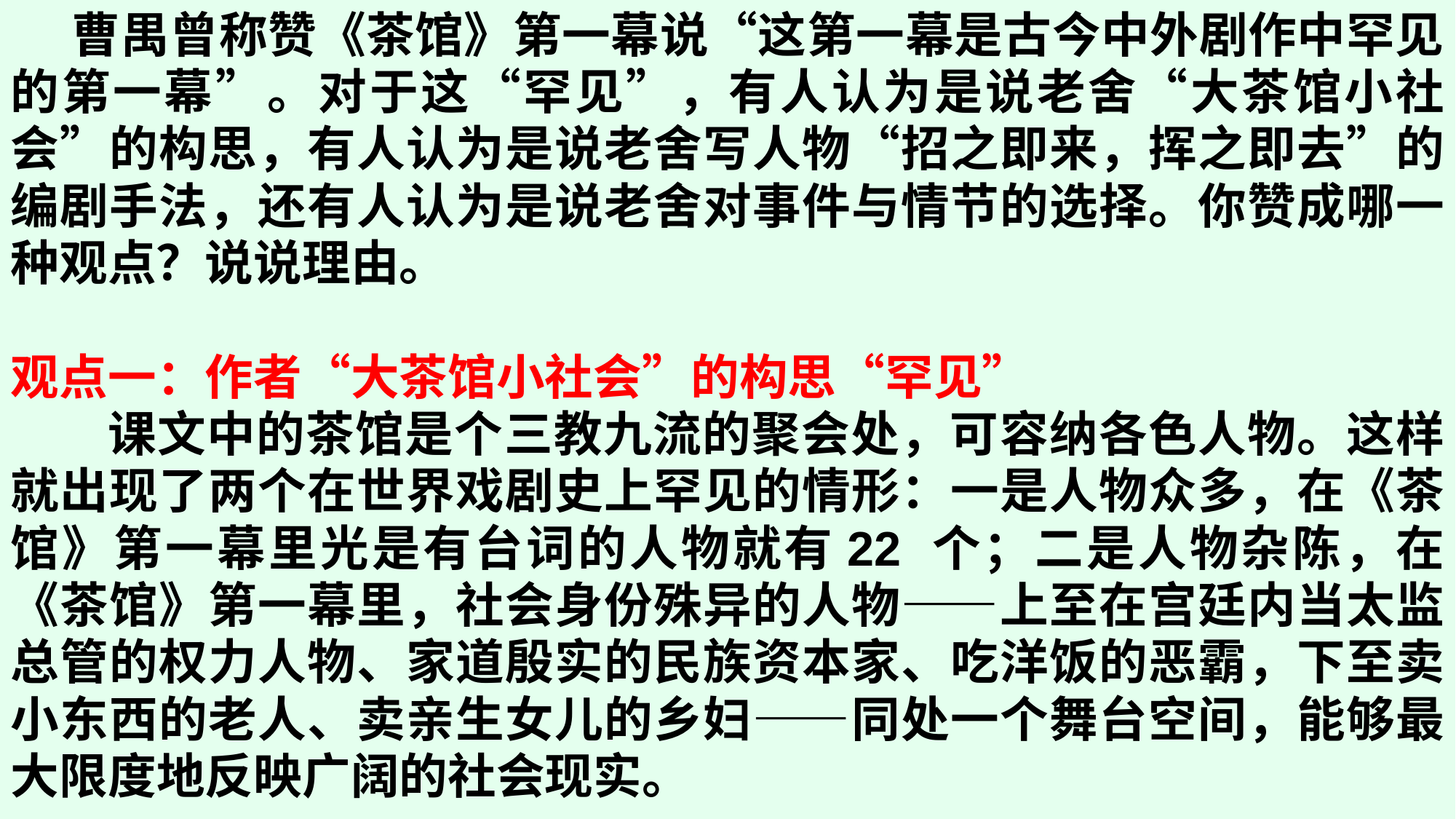

曹禺曾称赞《茶馆》第一幕说“这第一幕是古今中外剧作中罕见的第一幕”。对于这“罕见”，有人认为是说老舍“大茶馆小社会”的构思，有人认为是说老舍写人物“招之即来，挥之即去”的编剧手法，还有人认为是说老舍对事件与情节的选择。你赞成哪一种观点？说说理由。

观点一：作者“大茶馆小社会”的构思“罕见”
       课文中的茶馆是个三教九流的聚会处，可容纳各色人物。这样就出现了两个在世界戏剧史上罕见的情形：一是人物众多，在《茶馆》第一幕里光是有台词的人物就有22 个；二是人物杂陈，在《茶馆》第一幕里，社会身份殊异的人物——上至在宫廷内当太监总管的权力人物、家道殷实的民族资本家、吃洋饭的恶霸，下至卖小东西的老人、卖亲生女儿的乡妇——同处一个舞台空间，能够最大限度地反映广阔的社会现实。